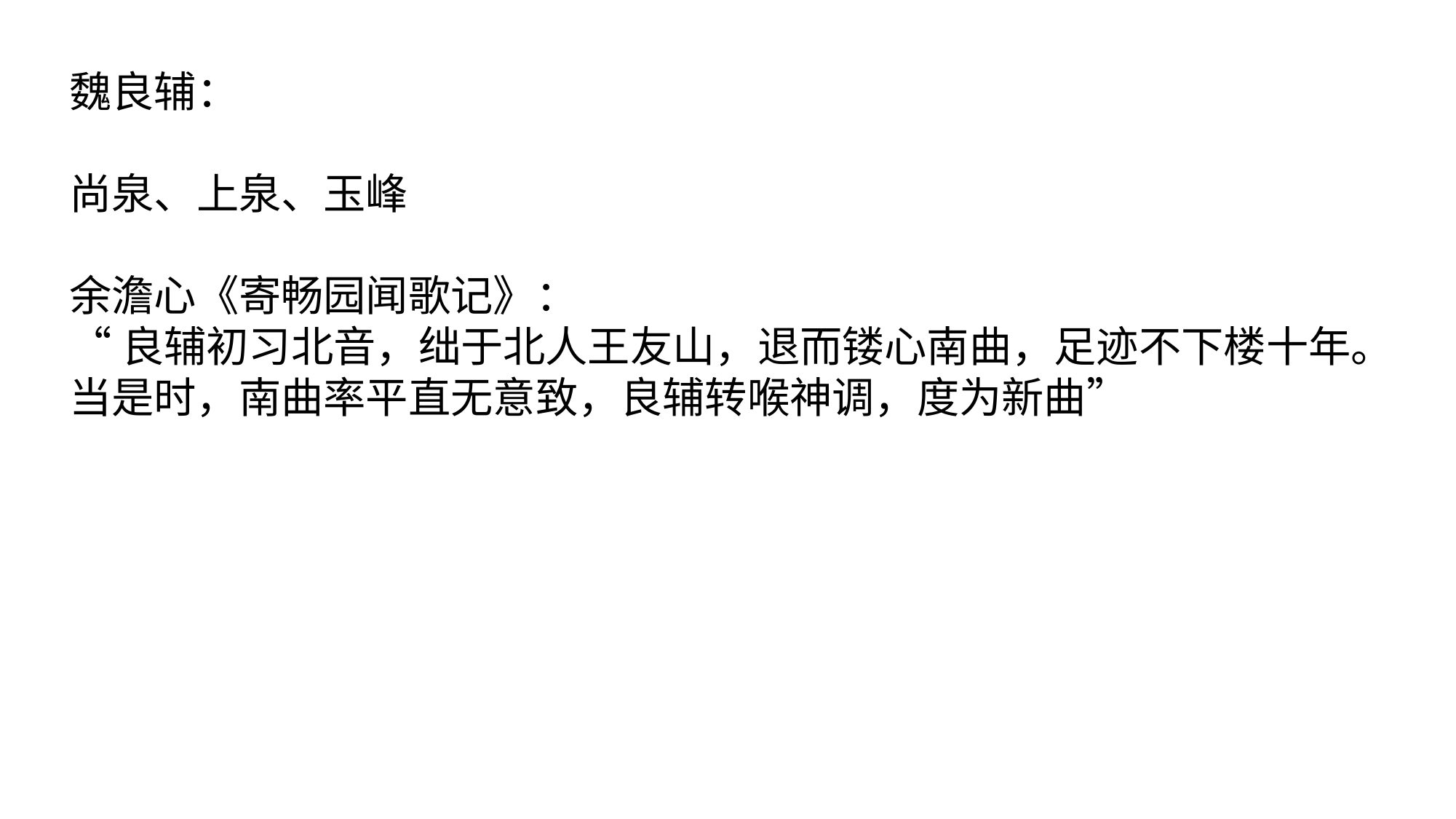

魏良辅：

尚泉、上泉、玉峰

余澹心《寄畅园闻歌记》：
“良辅初习北音，绌于北人王友山，退而镂心南曲，足迹不下楼十年。当是时，南曲率平直无意致，良辅转喉神调，度为新曲”